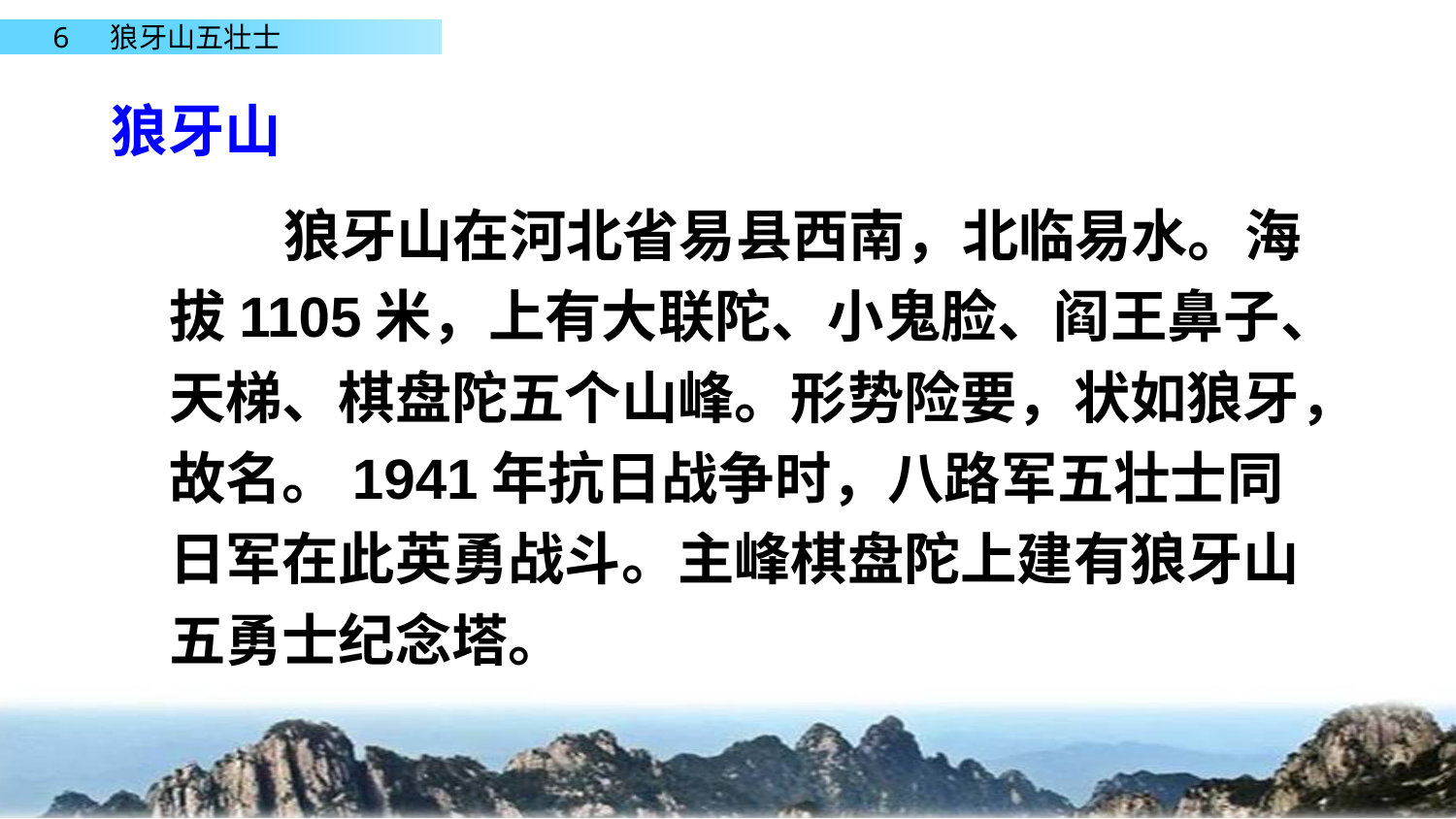

狼牙山
        狼牙山在河北省易县西南，北临易水。海拔1105米，上有大联陀、小鬼脸、阎王鼻子、天梯、棋盘陀五个山峰。形势险要，状如狼牙，故名。1941年抗日战争时，八路军五壮士同日军在此英勇战斗。主峰棋盘陀上建有狼牙山五勇士纪念塔。